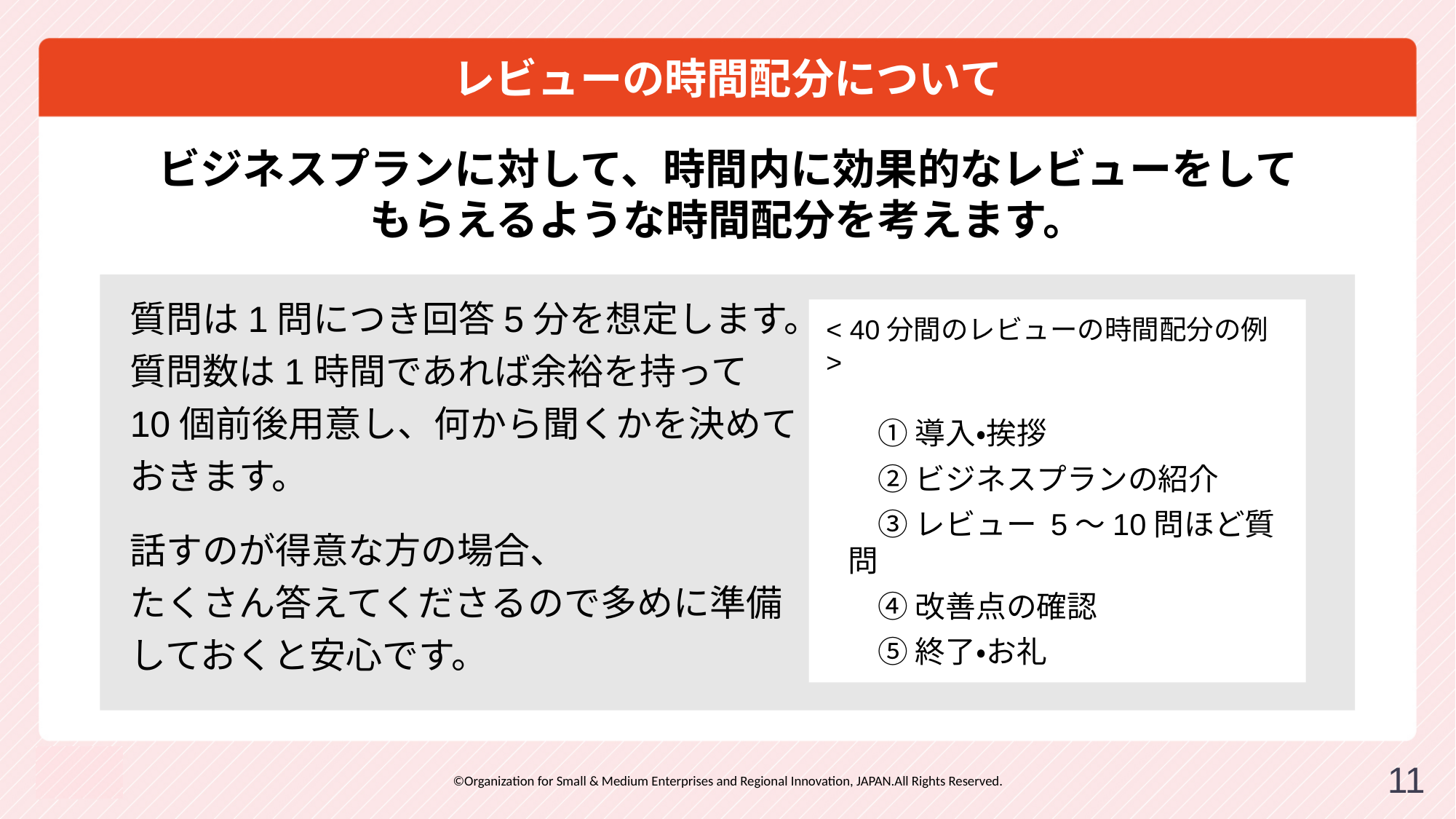

# レビューの時間配分について
ビジネスプランに対して、時間内に効果的なレビューをして
もらえるような時間配分を考えます。
質問は1問につき回答5分を想定します。
質問数は1時間であれば余裕を持って
10個前後用意し、何から聞くかを決めて
おきます。

話すのが得意な方の場合、
たくさん答えてくださるので多めに準備
しておくと安心です。
< 40分間のレビューの時間配分の例 >

　① 導入・挨拶
　② ビジネスプランの紹介
　③ レビュー 5〜10問ほど質問
　④ 改善点の確認
　⑤ 終了・お礼